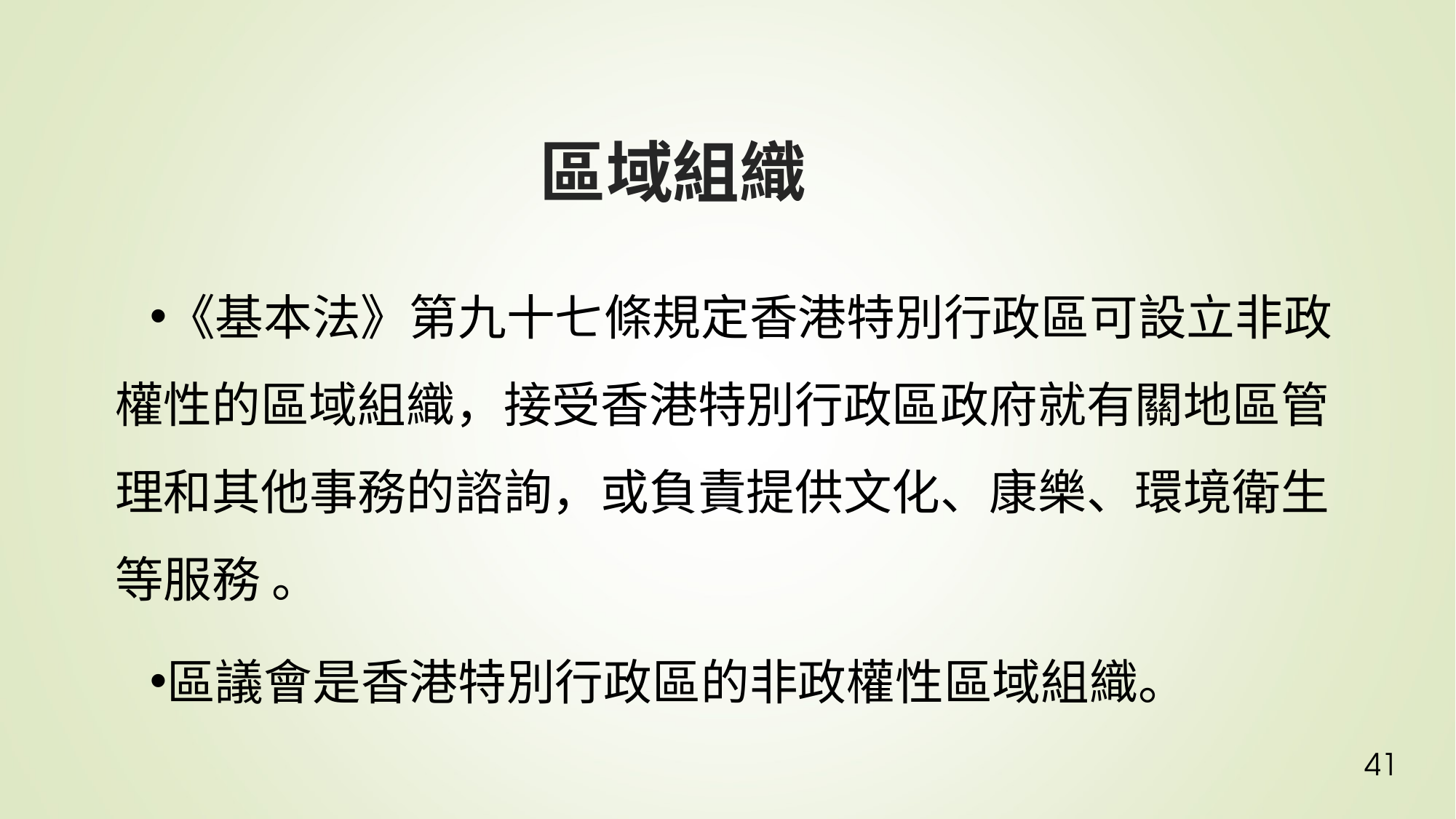

# 區域組織
《基本法》第九十七條規定香港特別行政區可設立非政權性的區域組織，接受香港特別行政區政府就有關地區管理和其他事務的諮詢，或負責提供文化、康樂、環境衛生等服務 。
區議會是香港特別行政區的非政權性區域組織。
41